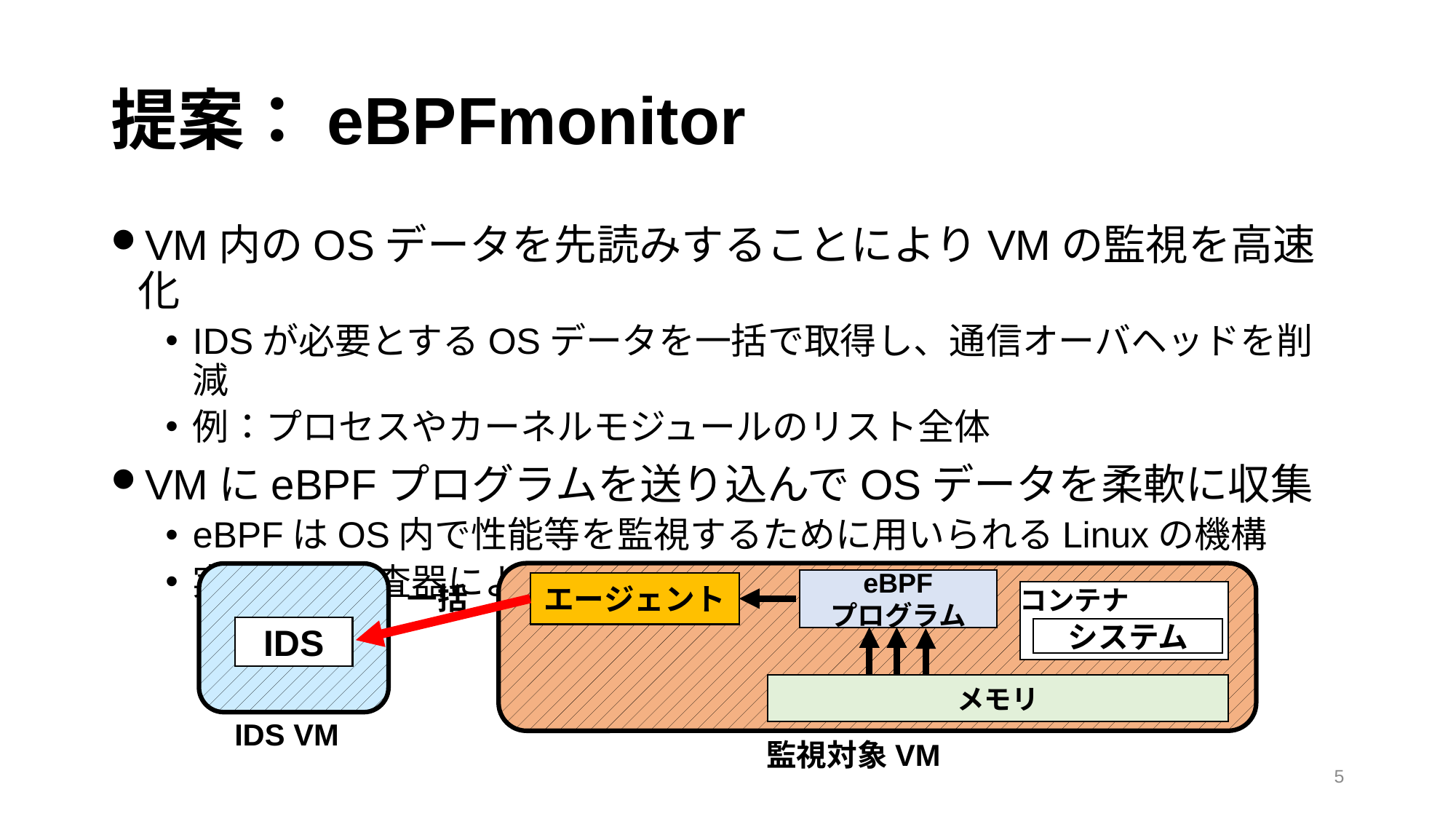

# 提案：eBPFmonitor
VM内のOSデータを先読みすることによりVMの監視を高速化
IDSが必要とするOSデータを一括で取得し、通信オーバヘッドを削減
例：プロセスやカーネルモジュールのリスト全体
VMにeBPFプログラムを送り込んでOSデータを柔軟に収集
eBPFはOS内で性能等を監視するために用いられるLinuxの機構
実行時に検査器によって安全性が保証される

eBPF
プログラム
エージェント
メモリ
監視対象VM

IDS
IDS VM
一括
コンテナ

システム
5